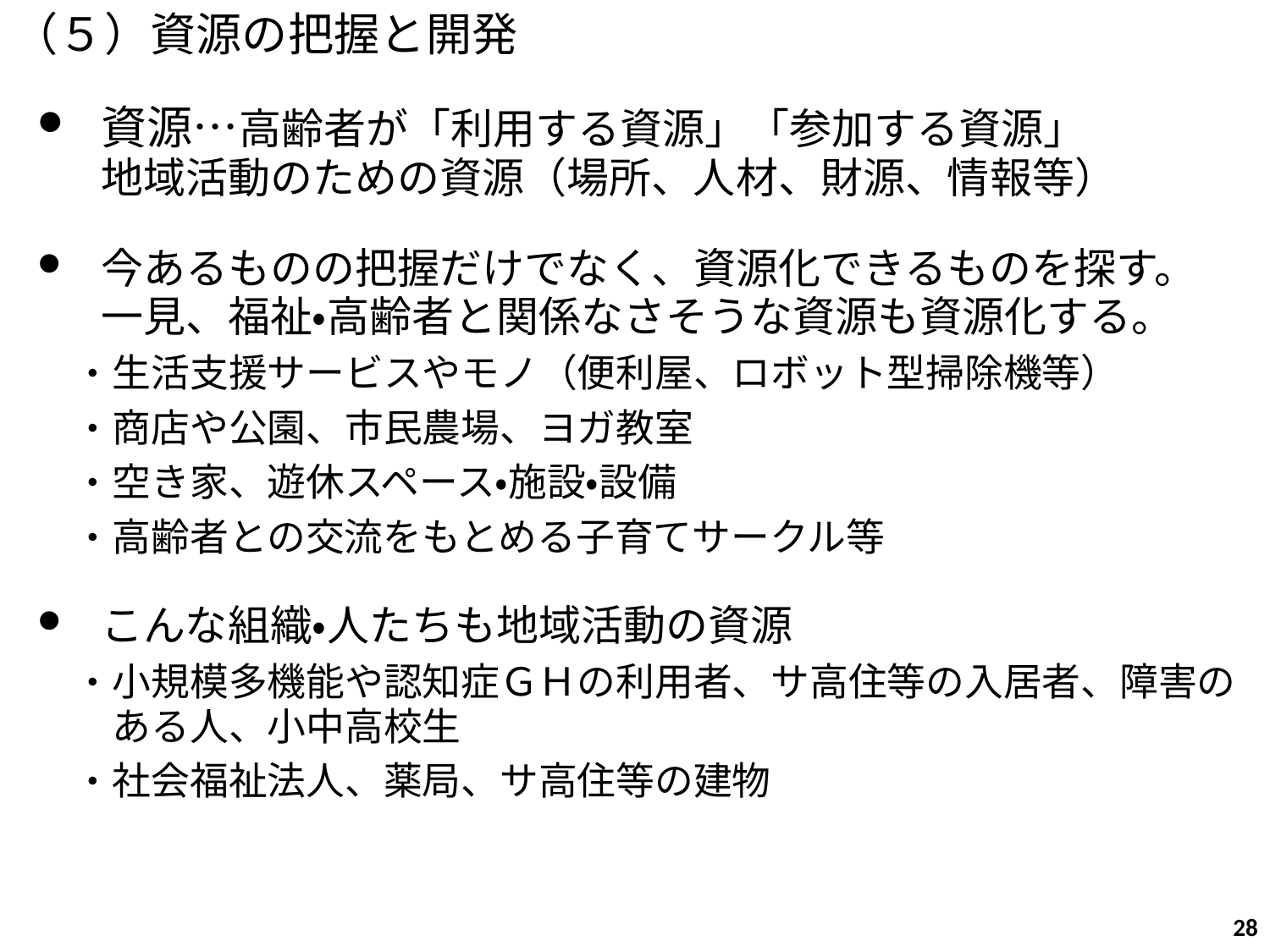

（５）資源の把握と開発
資源…高齢者が「利用する資源」「参加する資源」
地域活動のための資源（場所、人材、財源、情報等）

今あるものの把握だけでなく、資源化できるものを探す。
一見、福祉・高齢者と関係なさそうな資源も資源化する。
生活支援サービスやモノ（便利屋、ロボット型掃除機等）
商店や公園、市民農場、ヨガ教室
空き家、遊休スペース・施設・設備
高齢者との交流をもとめる子育てサークル等

こんな組織・人たちも地域活動の資源
小規模多機能や認知症ＧＨの利用者、サ高住等の入居者、障害のある人、小中高校生
社会福祉法人、薬局、サ高住等の建物
28